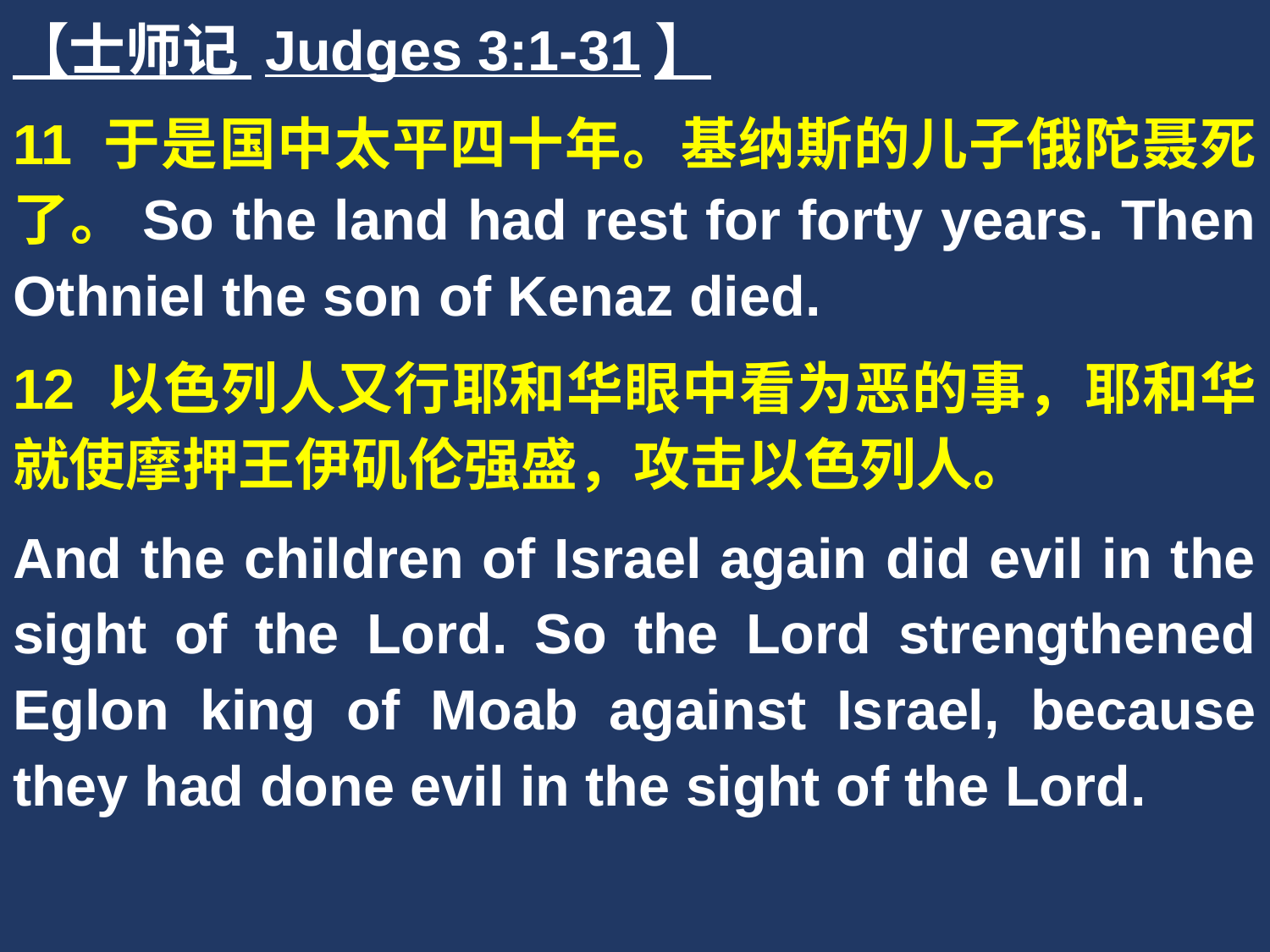

【士师记 Judges 3:1-31】
11 于是国中太平四十年。基纳斯的儿子俄陀聂死了。So the land had rest for forty years. Then Othniel the son of Kenaz died.
12 以色列人又行耶和华眼中看为恶的事，耶和华就使摩押王伊矶伦强盛，攻击以色列人。
And the children of Israel again did evil in the sight of the Lord. So the Lord strengthened Eglon king of Moab against Israel, because they had done evil in the sight of the Lord.